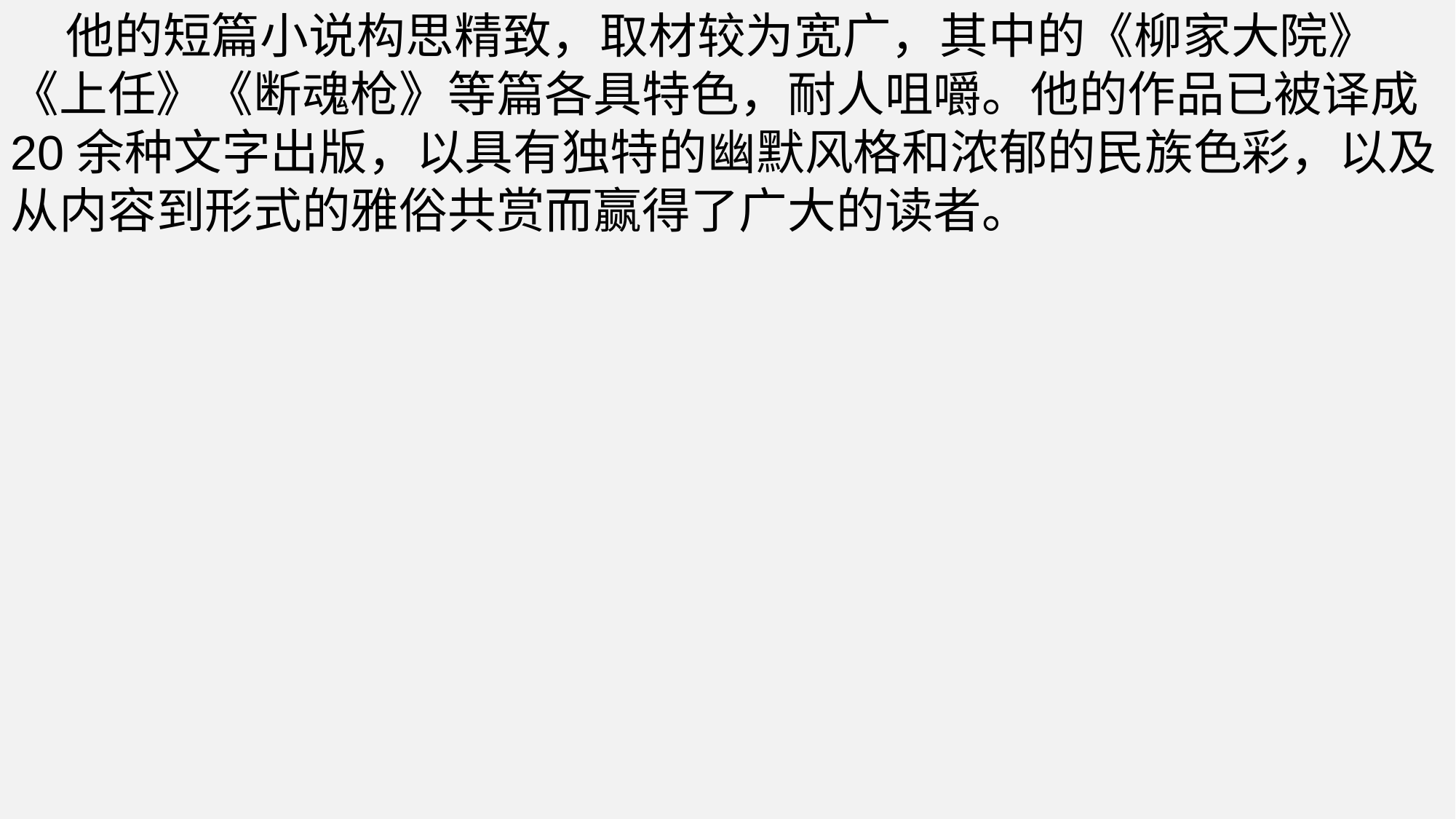

他的短篇小说构思精致，取材较为宽广，其中的《柳家大院》《上任》《断魂枪》等篇各具特色，耐人咀嚼。他的作品已被译成20余种文字出版，以具有独特的幽默风格和浓郁的民族色彩，以及从内容到形式的雅俗共赏而赢得了广大的读者。